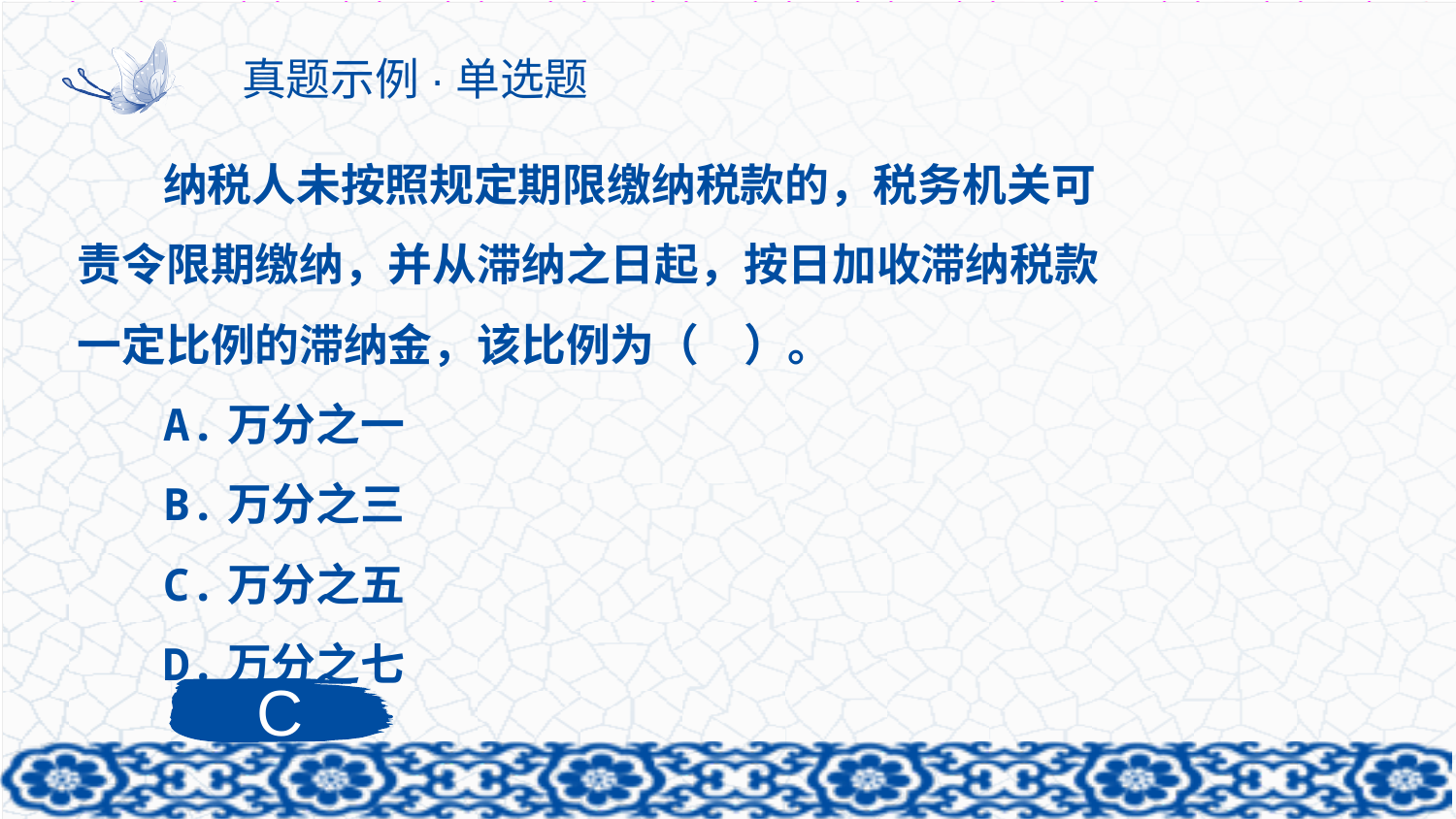

# 真题示例·单选题
纳税人未按照规定期限缴纳税款的，税务机关可责令限期缴纳，并从滞纳之日起，按日加收滞纳税款一定比例的滞纳金，该比例为（　）。
A.万分之一
B.万分之三
C.万分之五
D.万分之七

C